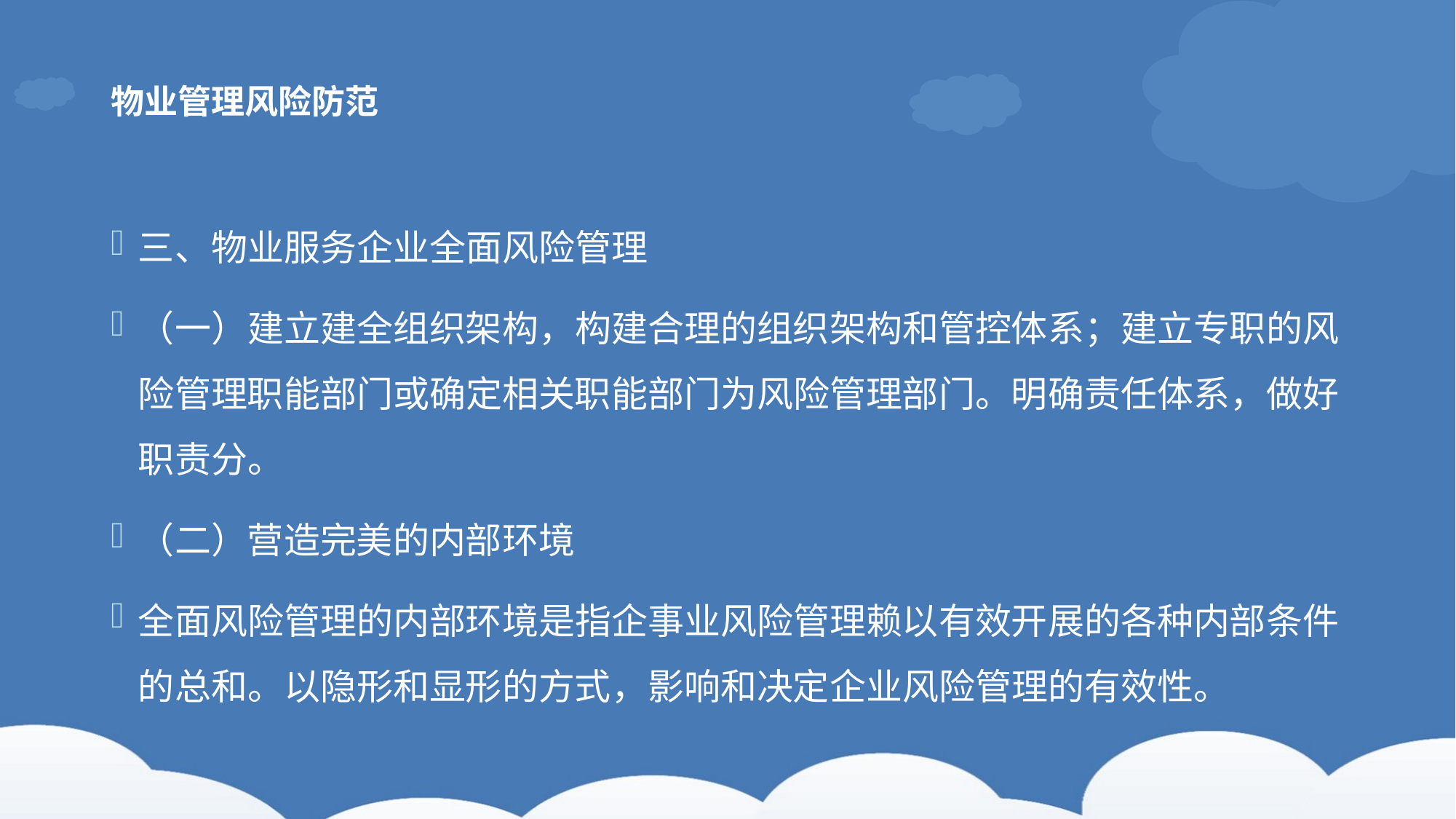

# 物业管理风险防范
三、物业服务企业全面风险管理
（一）建立建全组织架构，构建合理的组织架构和管控体系；建立专职的风险管理职能部门或确定相关职能部门为风险管理部门。明确责任体系，做好职责分。
（二）营造完美的内部环境
全面风险管理的内部环境是指企事业风险管理赖以有效开展的各种内部条件的总和。以隐形和显形的方式，影响和决定企业风险管理的有效性。